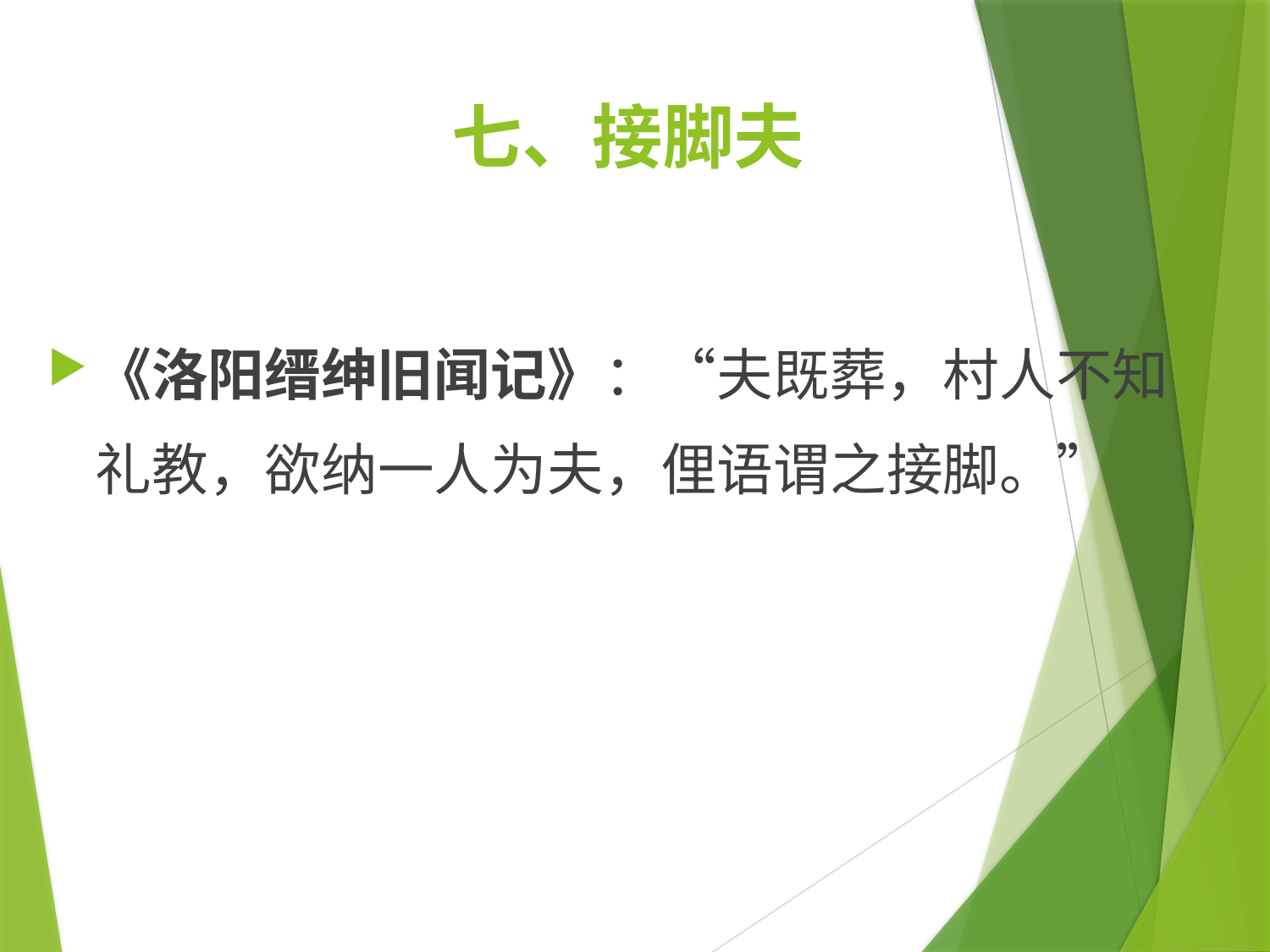

# 七、接脚夫
《洛阳缙绅旧闻记》：“夫既葬，村人不知礼教，欲纳一人为夫，俚语谓之接脚。”